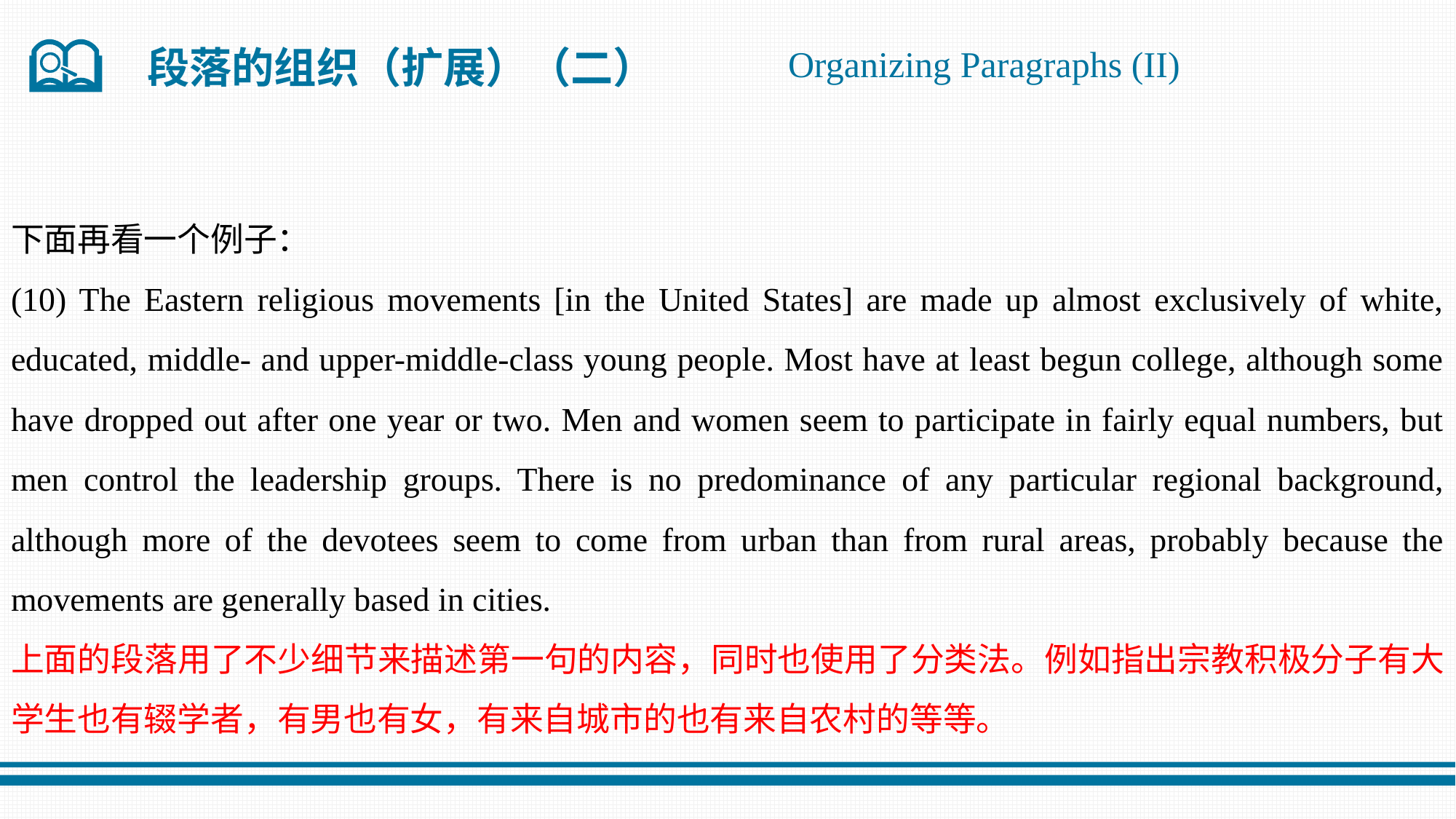

Organizing Paragraphs (II)
段落的组织（扩展）（二）
下面再看一个例子：
(10) The Eastern religious movements [in the United States] are made up almost exclusively of white, educated, middle- and upper-middle-class young people. Most have at least begun college, although some have dropped out after one year or two. Men and women seem to participate in fairly equal numbers, but men control the leadership groups. There is no predominance of any particular regional background, although more of the devotees seem to come from urban than from rural areas, probably because the movements are generally based in cities.
上面的段落用了不少细节来描述第一句的内容，同时也使用了分类法。例如指出宗教积极分子有大学生也有辍学者，有男也有女，有来自城市的也有来自农村的等等。